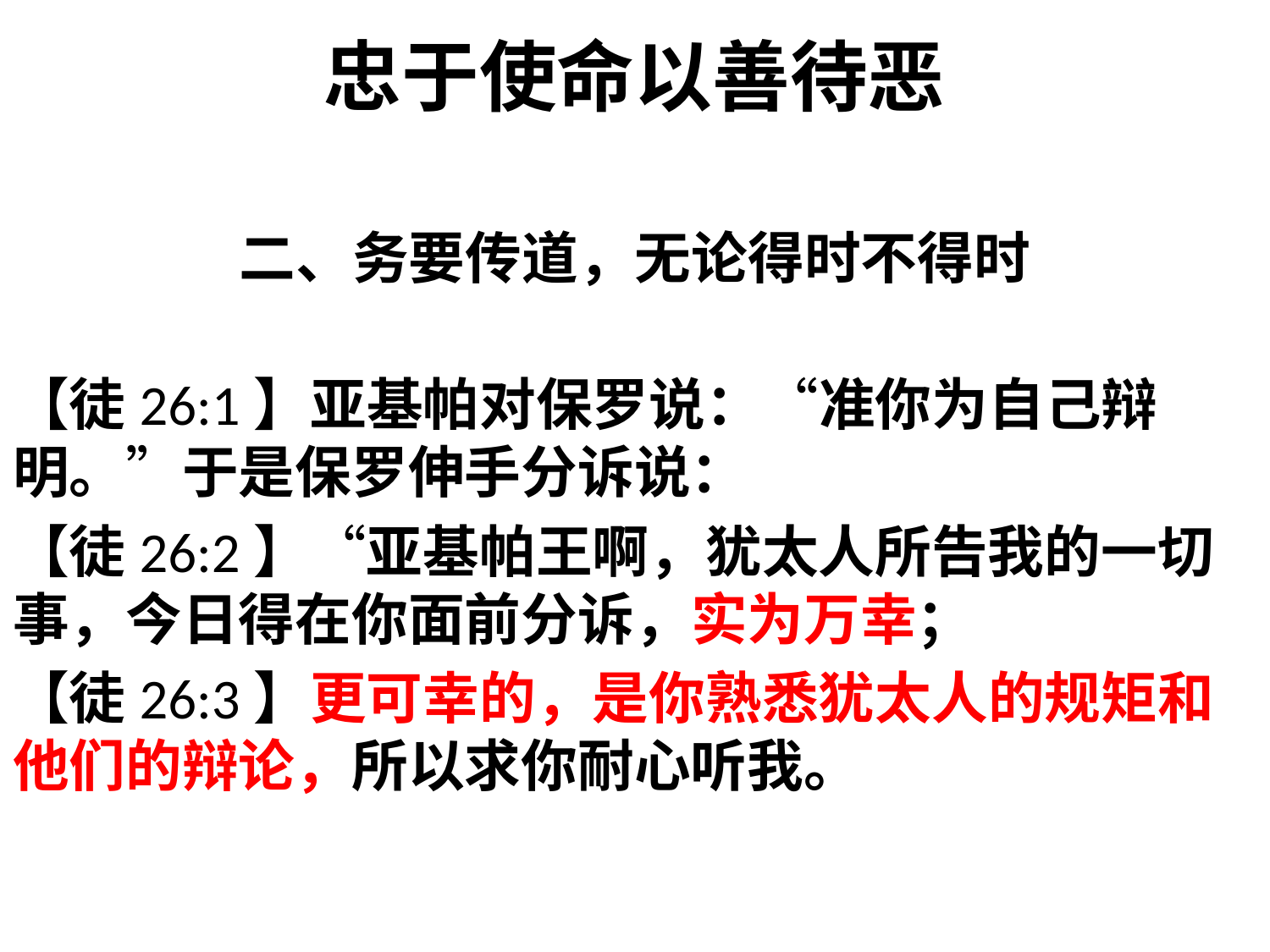

# 忠于使命以善待恶
二、务要传道，无论得时不得时
【徒26:1】亚基帕对保罗说：“准你为自己辩明。”于是保罗伸手分诉说：
【徒26:2】“亚基帕王啊，犹太人所告我的一切事，今日得在你面前分诉，实为万幸；
【徒26:3】更可幸的，是你熟悉犹太人的规矩和他们的辩论，所以求你耐心听我。